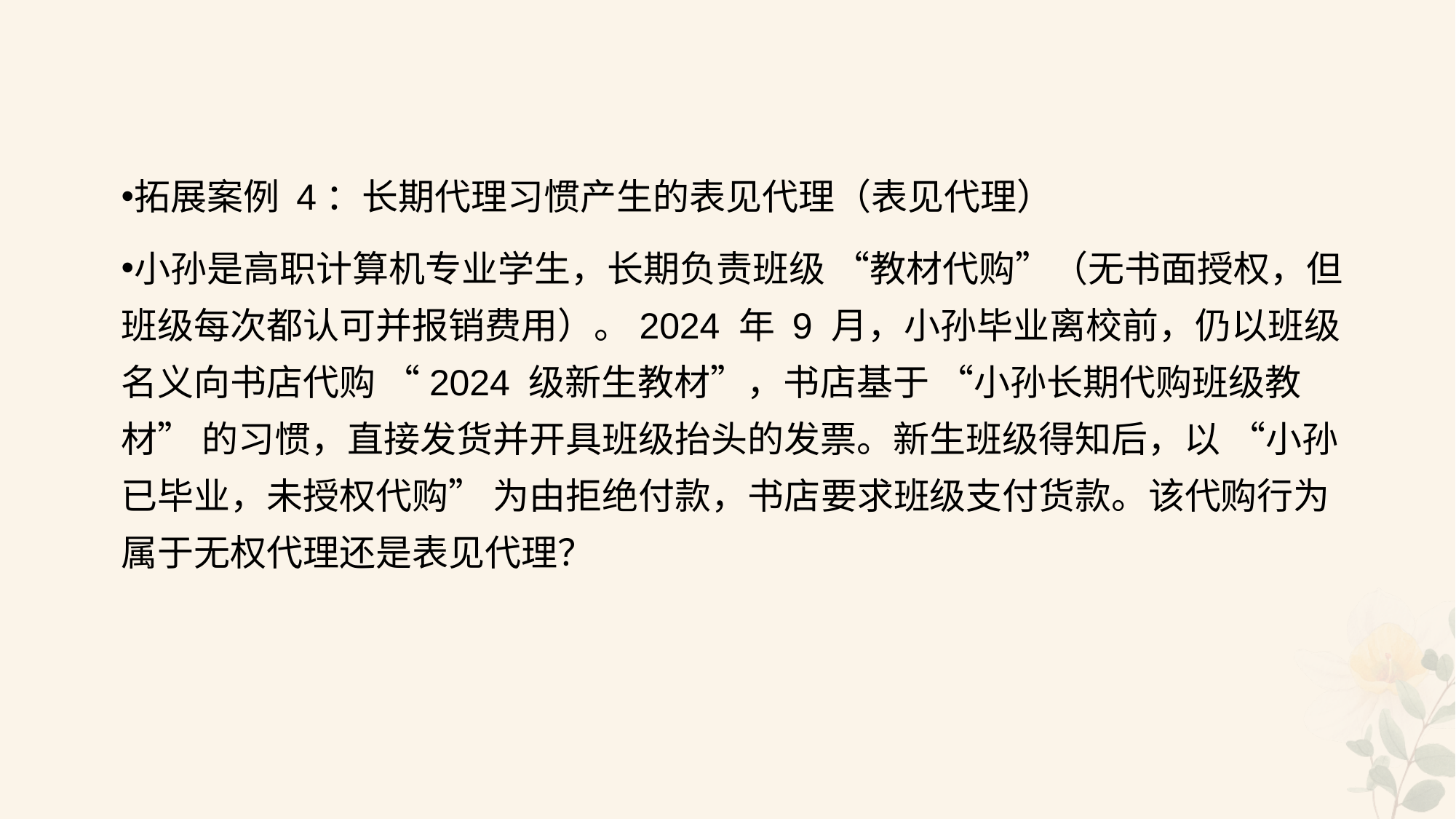

#
拓展案例 4：长期代理习惯产生的表见代理（表见代理）
小孙是高职计算机专业学生，长期负责班级 “教材代购”（无书面授权，但班级每次都认可并报销费用）。2024 年 9 月，小孙毕业离校前，仍以班级名义向书店代购 “2024 级新生教材”，书店基于 “小孙长期代购班级教材” 的习惯，直接发货并开具班级抬头的发票。新生班级得知后，以 “小孙已毕业，未授权代购” 为由拒绝付款，书店要求班级支付货款。该代购行为属于无权代理还是表见代理？